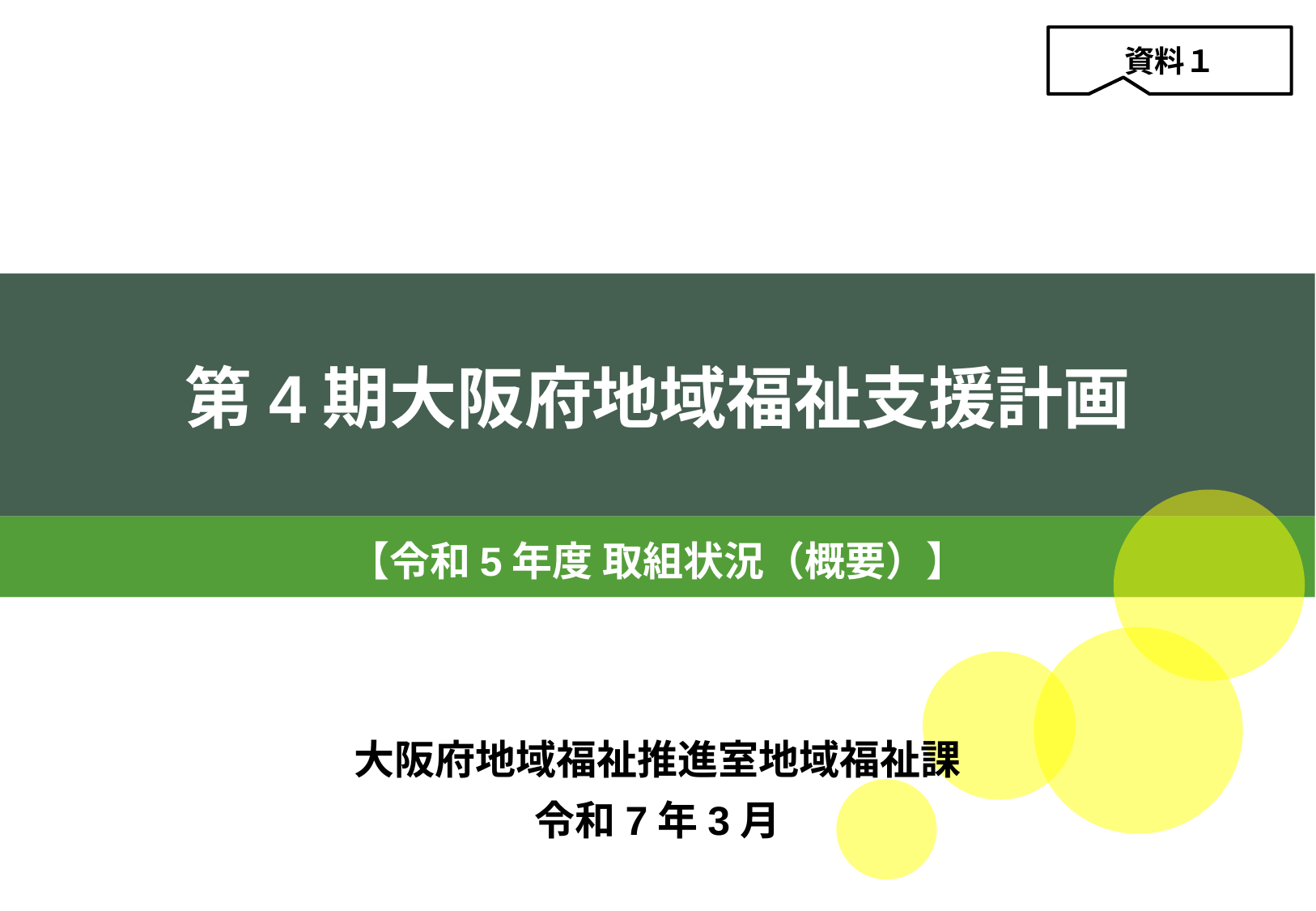

資料１
# 第4期大阪府地域福祉支援計画

【令和5年度 取組状況（概要）】

大阪府地域福祉推進室地域福祉課
令和7年3月